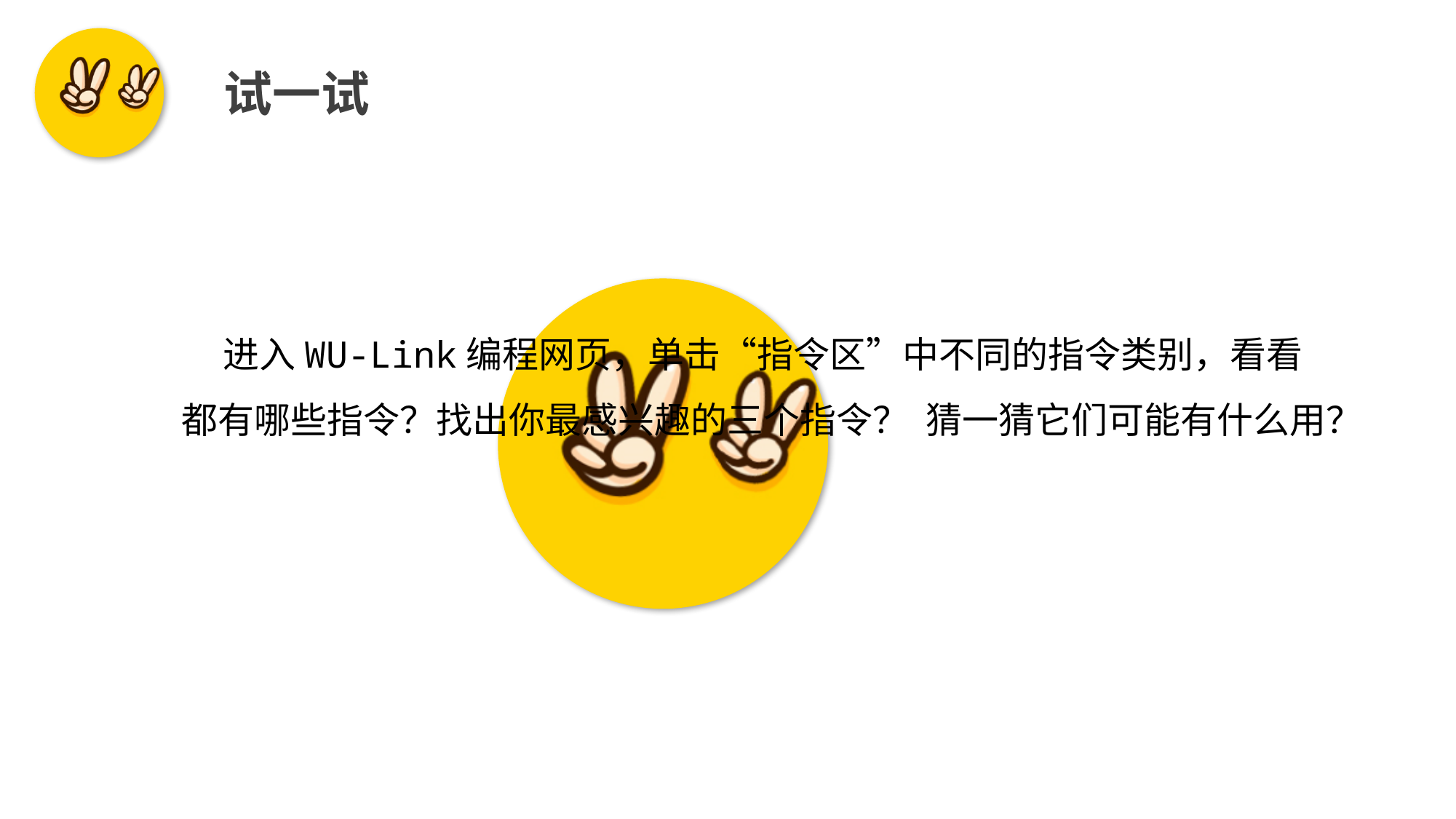

试一试

    进入WU-Link编程网页，单击“指令区”中不同的指令类别，看看都有哪些指令？找出你最感兴趣的三个指令？  猜一猜它们可能有什么用？